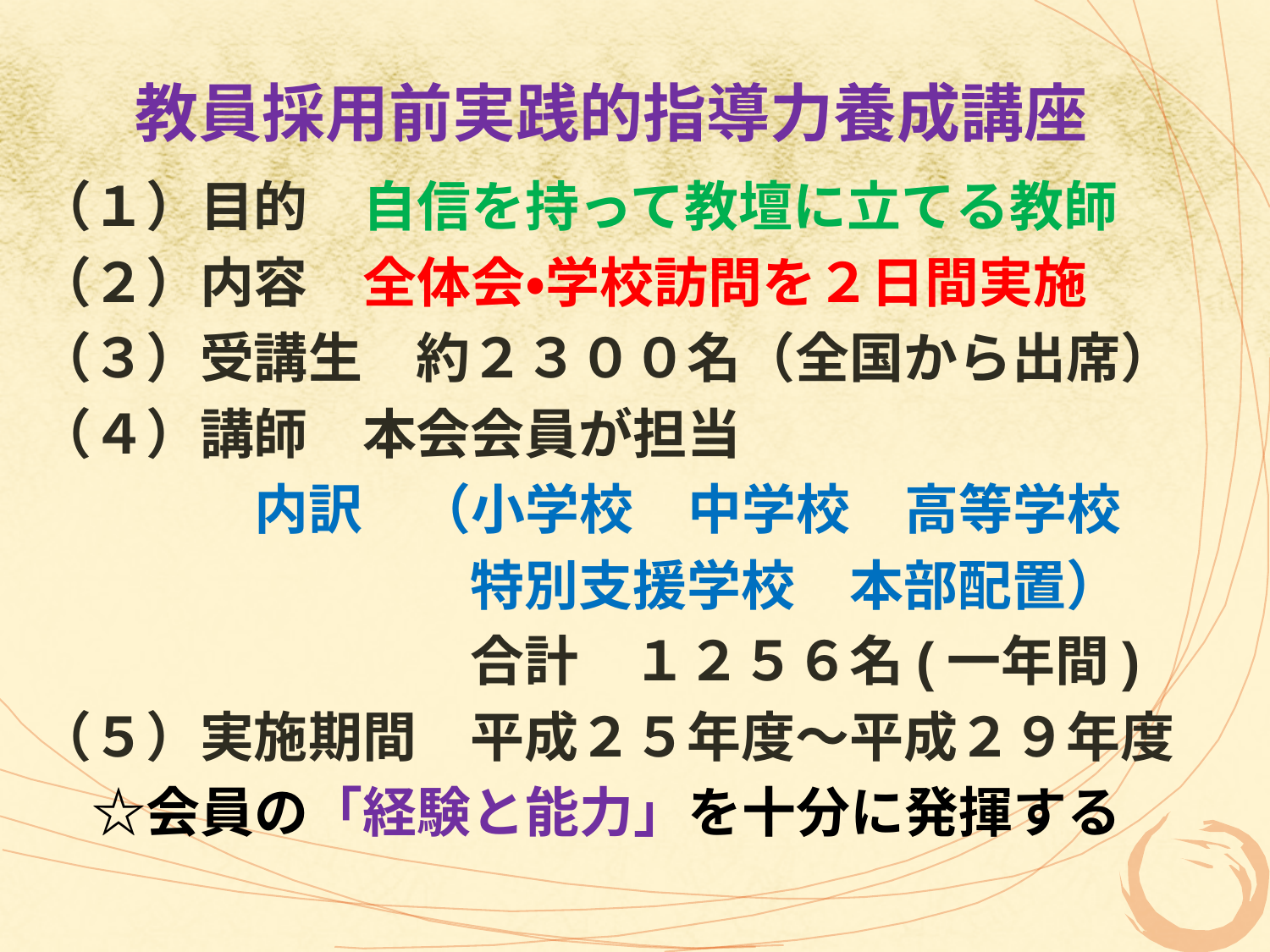

# 教員採用前実践的指導力養成講座
（１）目的　自信を持って教壇に立てる教師
（２）内容　全体会・学校訪問を２日間実施
（３）受講生　約２３００名（全国から出席）
（４）講師　本会会員が担当
　　　　内訳　（小学校　中学校　高等学校
　　　　　　　　特別支援学校　本部配置）
　　　　　　　　合計　１２５６名(一年間)
（５）実施期間　平成２５年度～平成２９年度
　☆会員の「経験と能力」を十分に発揮する